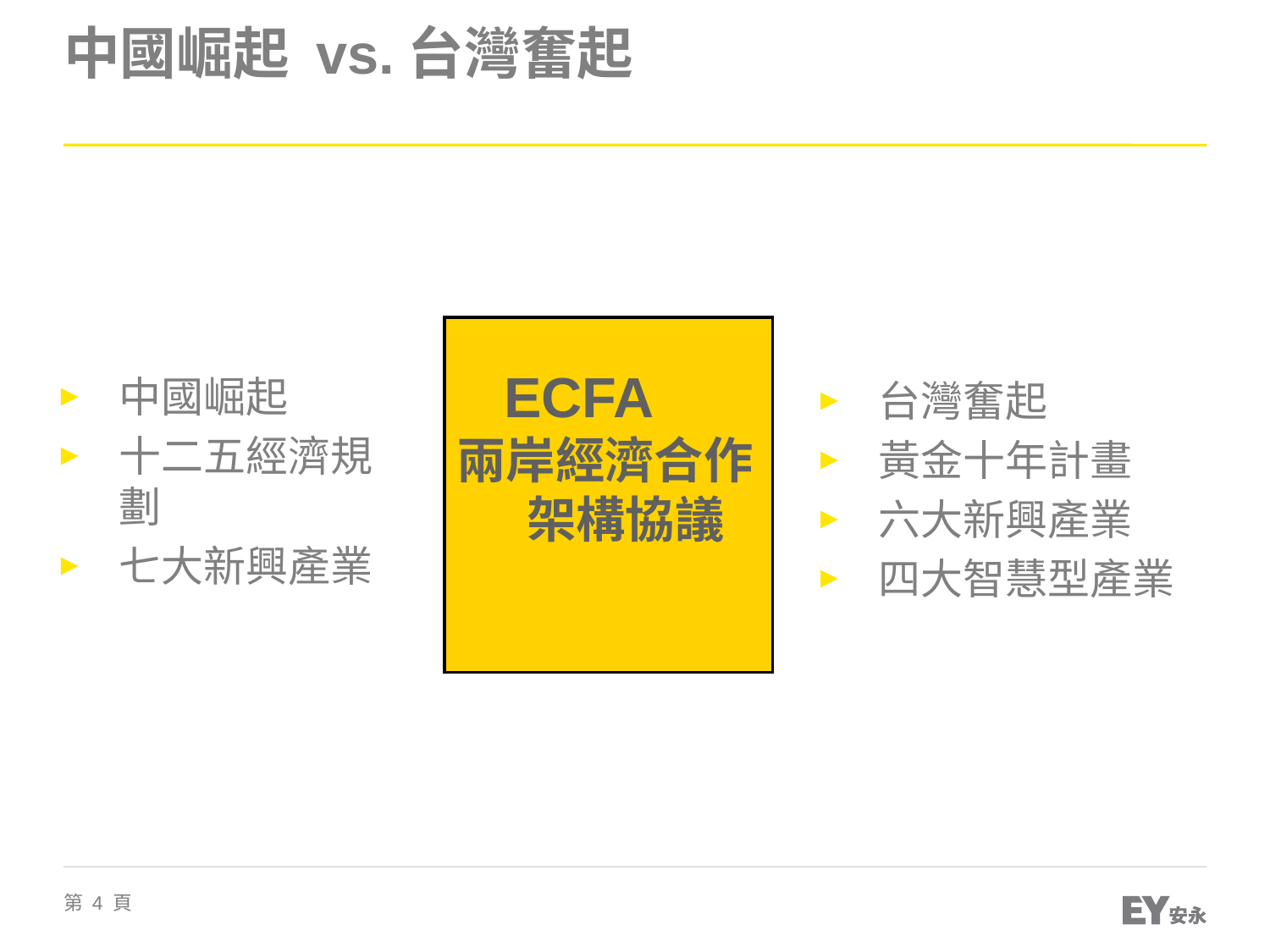

# 中國崛起 vs.台灣奮起

   ECFA
兩岸經濟合作
  架構協議

中國崛起
十二五經濟規劃
七大新興產業
台灣奮起
黃金十年計畫
六大新興產業
四大智慧型產業